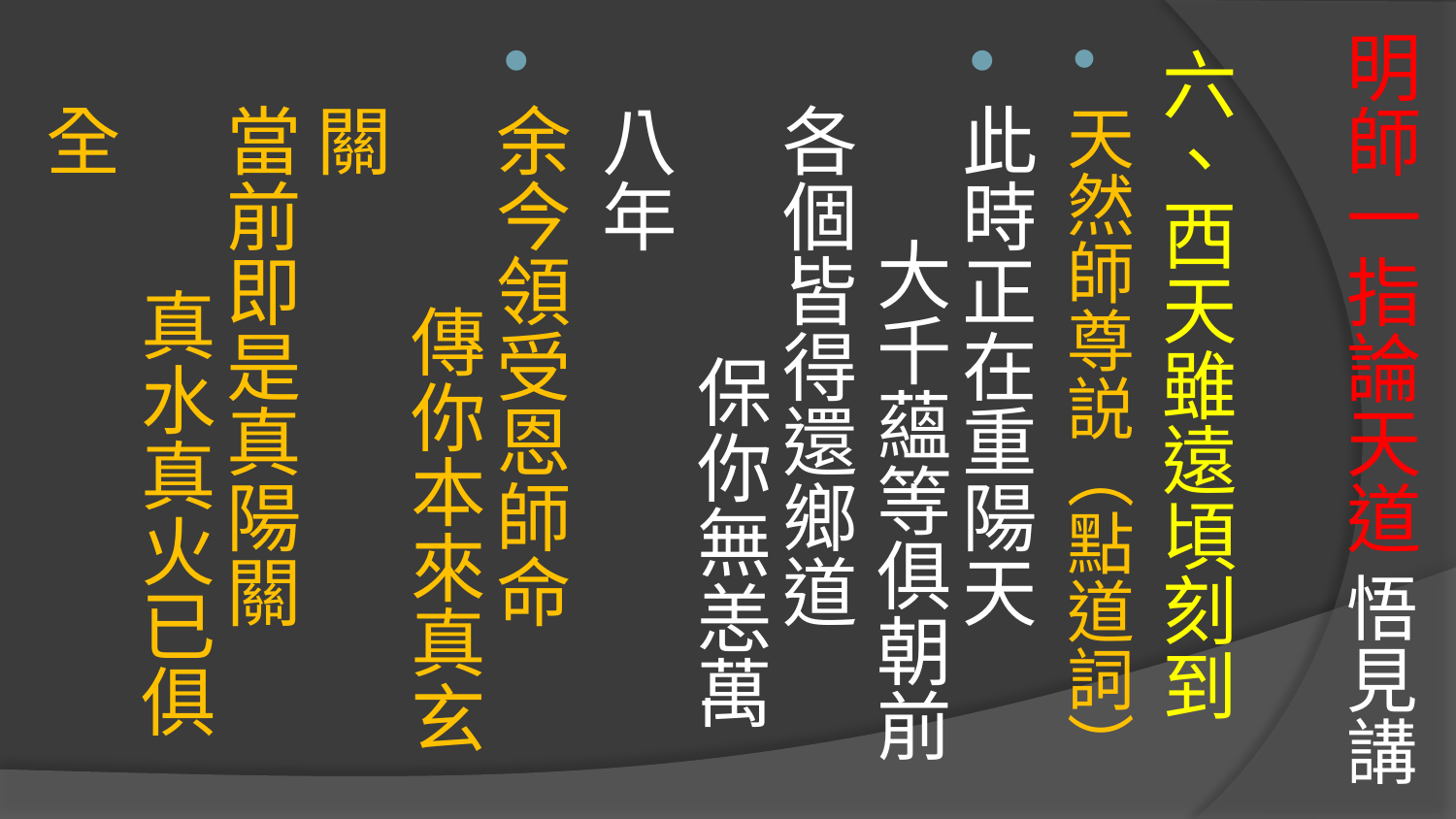

# 明師一指論天道 悟見講
六、西天雖遠頃刻到
天然師尊説（點道詞）
此時正在重陽天                 大千蘊等俱朝前
各個皆得還鄉道                        保你無恙萬八年
余今領受恩師命                     傳你本來真玄關
當前即是真陽關                    真水真火已俱全